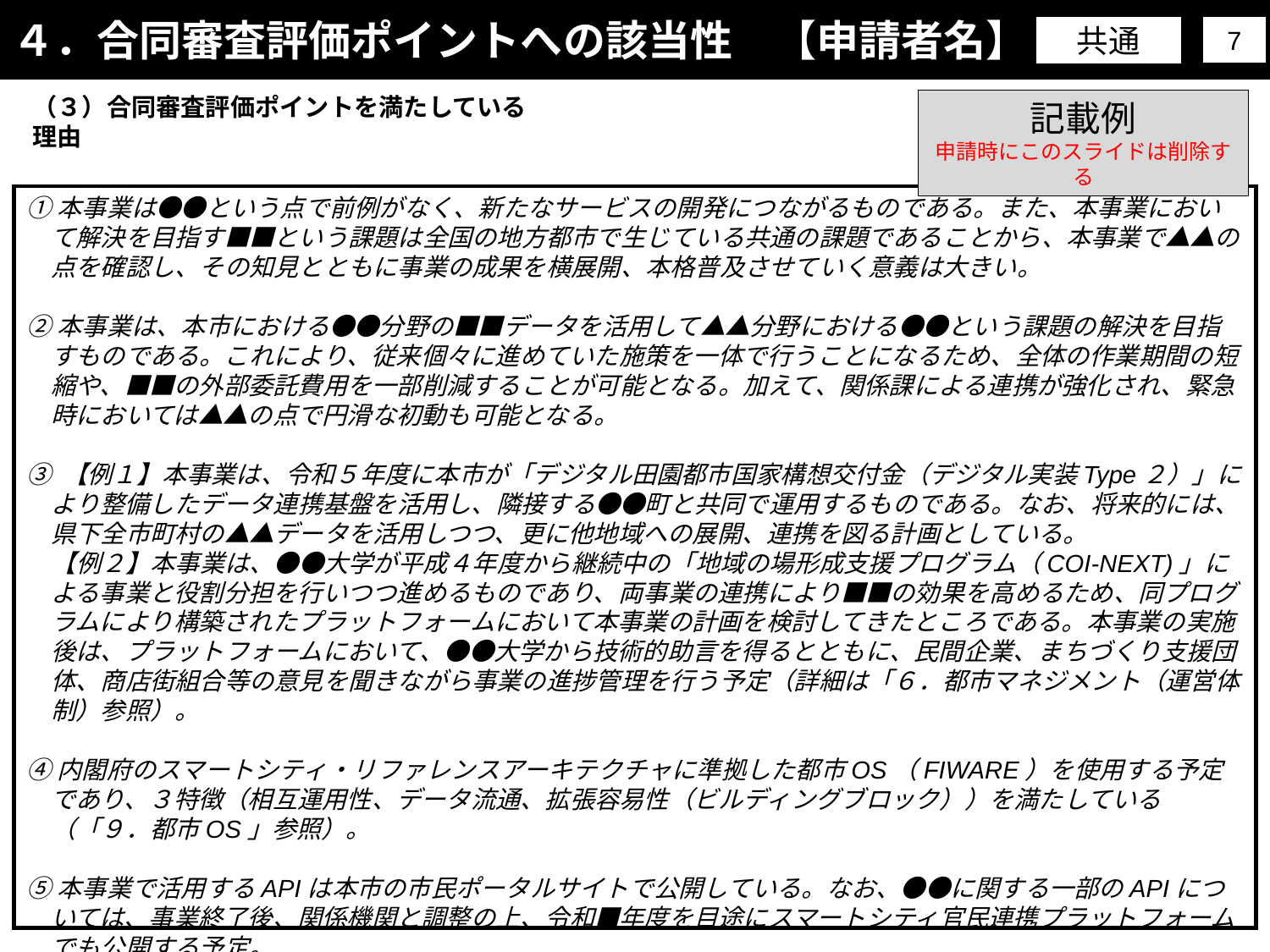

４．合同審査評価ポイントへの該当性　【申請者名】
共通
7
（３）合同審査評価ポイントを満たしている理由
記載例
申請時にこのスライドは削除する
①本事業は●●という点で前例がなく、新たなサービスの開発につながるものである。また、本事業において解決を目指す■■という課題は全国の地方都市で生じている共通の課題であることから、本事業で▲▲の点を確認し、その知見とともに事業の成果を横展開、本格普及させていく意義は大きい。

②本事業は、本市における●●分野の■■データを活用して▲▲分野における●●という課題の解決を目指すものである。これにより、従来個々に進めていた施策を一体で行うことになるため、全体の作業期間の短縮や、■■の外部委託費用を一部削減することが可能となる。加えて、関係課による連携が強化され、緊急時においては▲▲の点で円滑な初動も可能となる。

③ 【例１】本事業は、令和５年度に本市が「デジタル田園都市国家構想交付金（デジタル実装Type２）」により整備したデータ連携基盤を活用し、隣接する●●町と共同で運用するものである。なお、将来的には、県下全市町村の▲▲データを活用しつつ、更に他地域への展開、連携を図る計画としている。
　【例２】本事業は、●●大学が平成４年度から継続中の「地域の場形成支援プログラム（COI-NEXT)」による事業と役割分担を行いつつ進めるものであり、両事業の連携により■■の効果を高めるため、同プログラムにより構築されたプラットフォームにおいて本事業の計画を検討してきたところである。本事業の実施後は、プラットフォームにおいて、●●大学から技術的助言を得るとともに、民間企業、まちづくり支援団体、商店街組合等の意見を聞きながら事業の進捗管理を行う予定（詳細は「６．都市マネジメント（運営体制）参照）。

④内閣府のスマートシティ・リファレンスアーキテクチャに準拠した都市OS（FIWARE）を使用する予定であり、３特徴（相互運用性、データ流通、拡張容易性（ビルディングブロック））を満たしている（「９．都市OS」参照）。

⑤本事業で活用するAPIは本市の市民ポータルサイトで公開している。なお、●●に関する一部のAPIについては、事業終了後、関係機関と調整の上、令和■年度を目途にスマートシティ官民連携プラットフォームでも公開する予定。